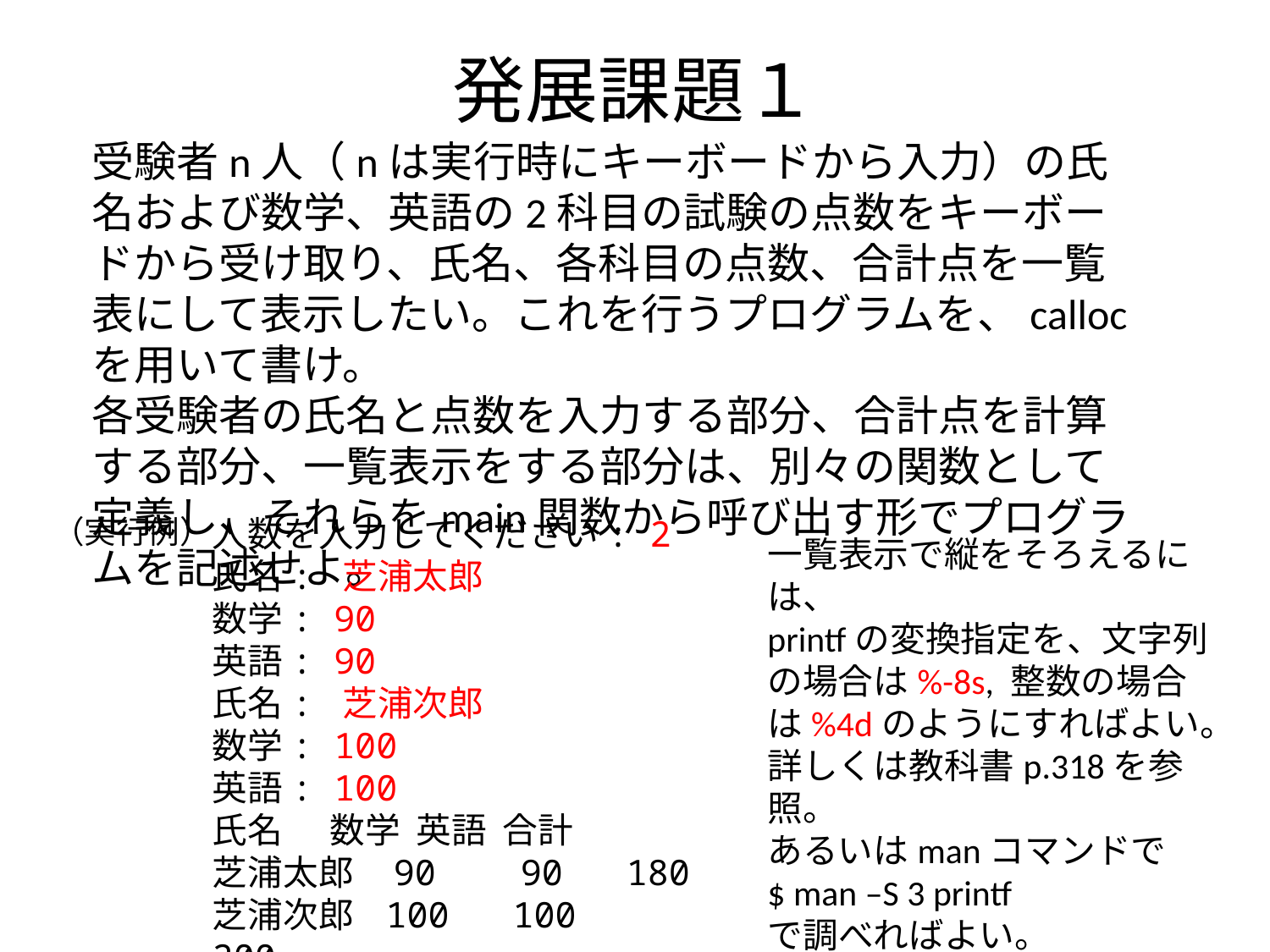

# 発展課題１
受験者n人（nは実行時にキーボードから入力）の氏名および数学、英語の2科目の試験の点数をキーボードから受け取り、氏名、各科目の点数、合計点を一覧表にして表示したい。これを行うプログラムを、callocを用いて書け。
各受験者の氏名と点数を入力する部分、合計点を計算する部分、一覧表示をする部分は、別々の関数として定義し、それらをmain関数から呼び出す形でプログラムを記述せよ。
人数を入力してください: 2
氏名: 芝浦太郎
数学: 90
英語: 90
氏名: 芝浦次郎
数学: 100
英語: 100
氏名      数学  英語  合計
芝浦太郎    90    90   180
芝浦次郎   100   100   200
（実行例）
一覧表示で縦をそろえるには、
printfの変換指定を、文字列の場合は%-8s, 整数の場合は%4dのようにすればよい。
詳しくは教科書p.318を参照。
あるいはmanコマンドで
$ man –S 3 printf
で調べればよい。